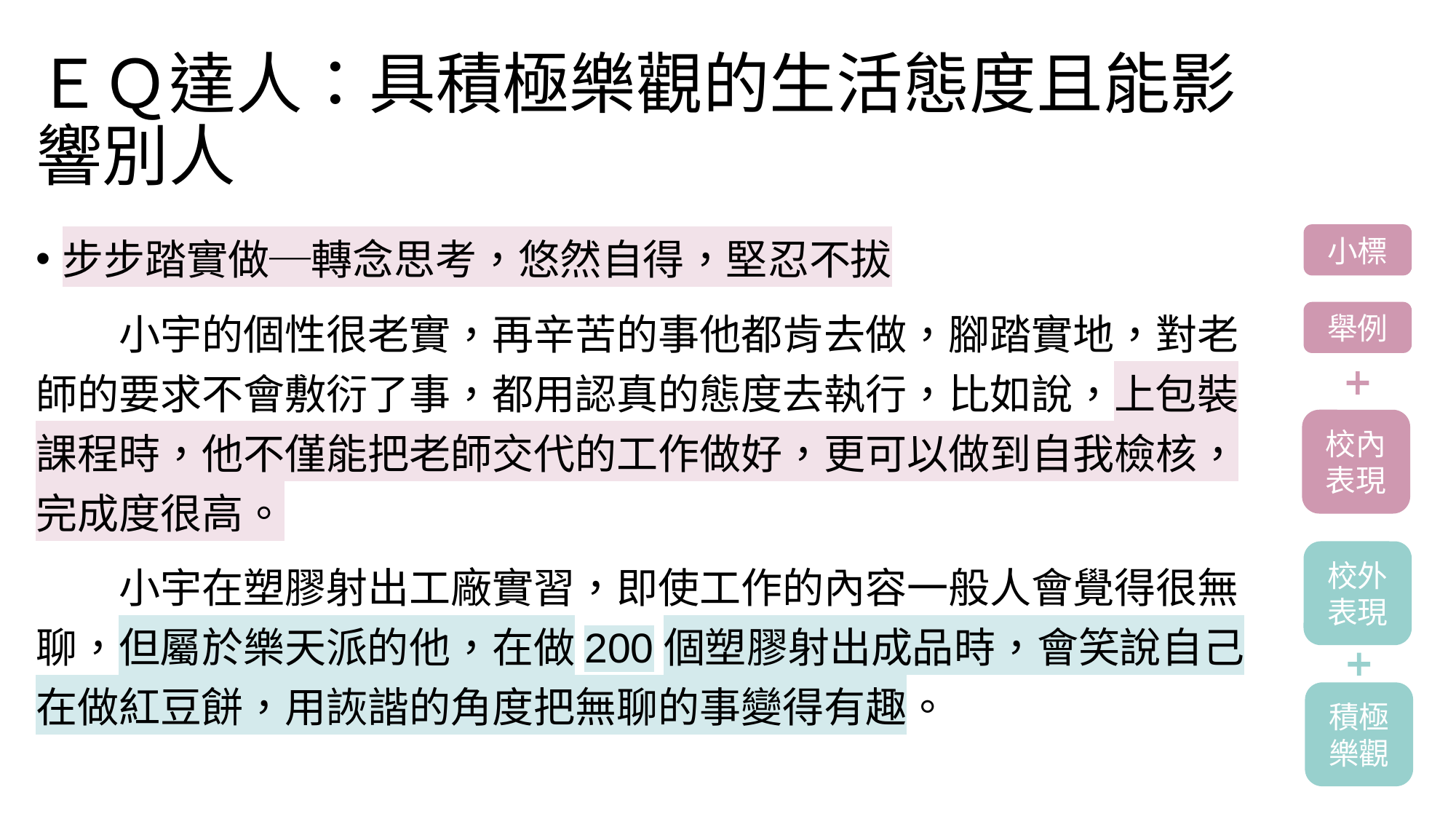

# ＥＱ達人：具積極樂觀的生活態度且能影響別人
步步踏實做─轉念思考，悠然自得，堅忍不拔
　　小宇的個性很老實，再辛苦的事他都肯去做，腳踏實地，對老師的要求不會敷衍了事，都用認真的態度去執行，比如說，上包裝課程時，他不僅能把老師交代的工作做好，更可以做到自我檢核，完成度很高。
　　小宇在塑膠射出工廠實習，即使工作的內容一般人會覺得很無聊，但屬於樂天派的他，在做200個塑膠射出成品時，會笑說自己在做紅豆餅，用詼諧的角度把無聊的事變得有趣。
小標
舉例

校內表現
校外表現

積極樂觀